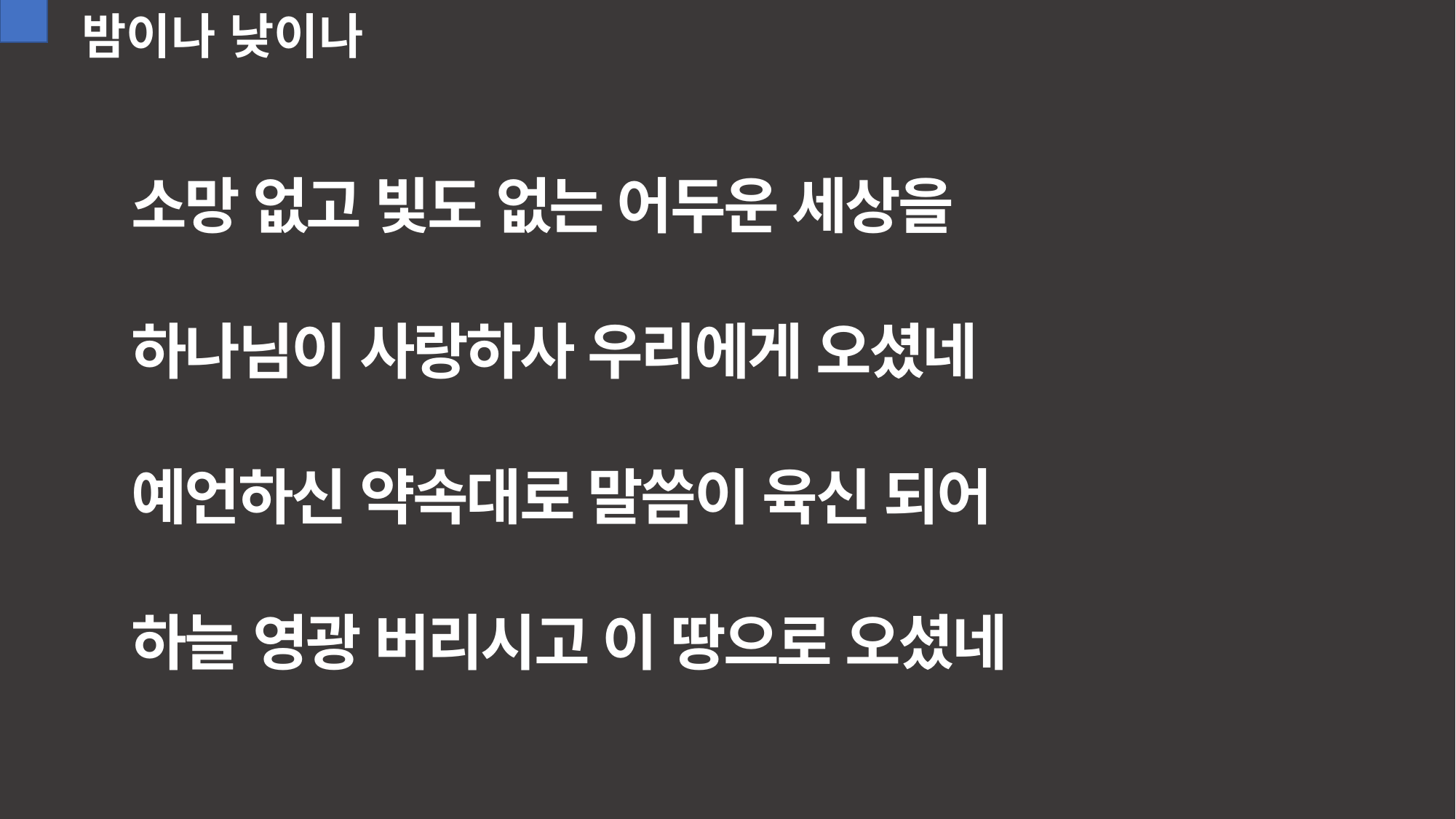

밤이나 낮이나

소망 없고 빛도 없는 어두운 세상을
하나님이 사랑하사 우리에게 오셨네
예언하신 약속대로 말씀이 육신 되어
하늘 영광 버리시고 이 땅으로 오셨네